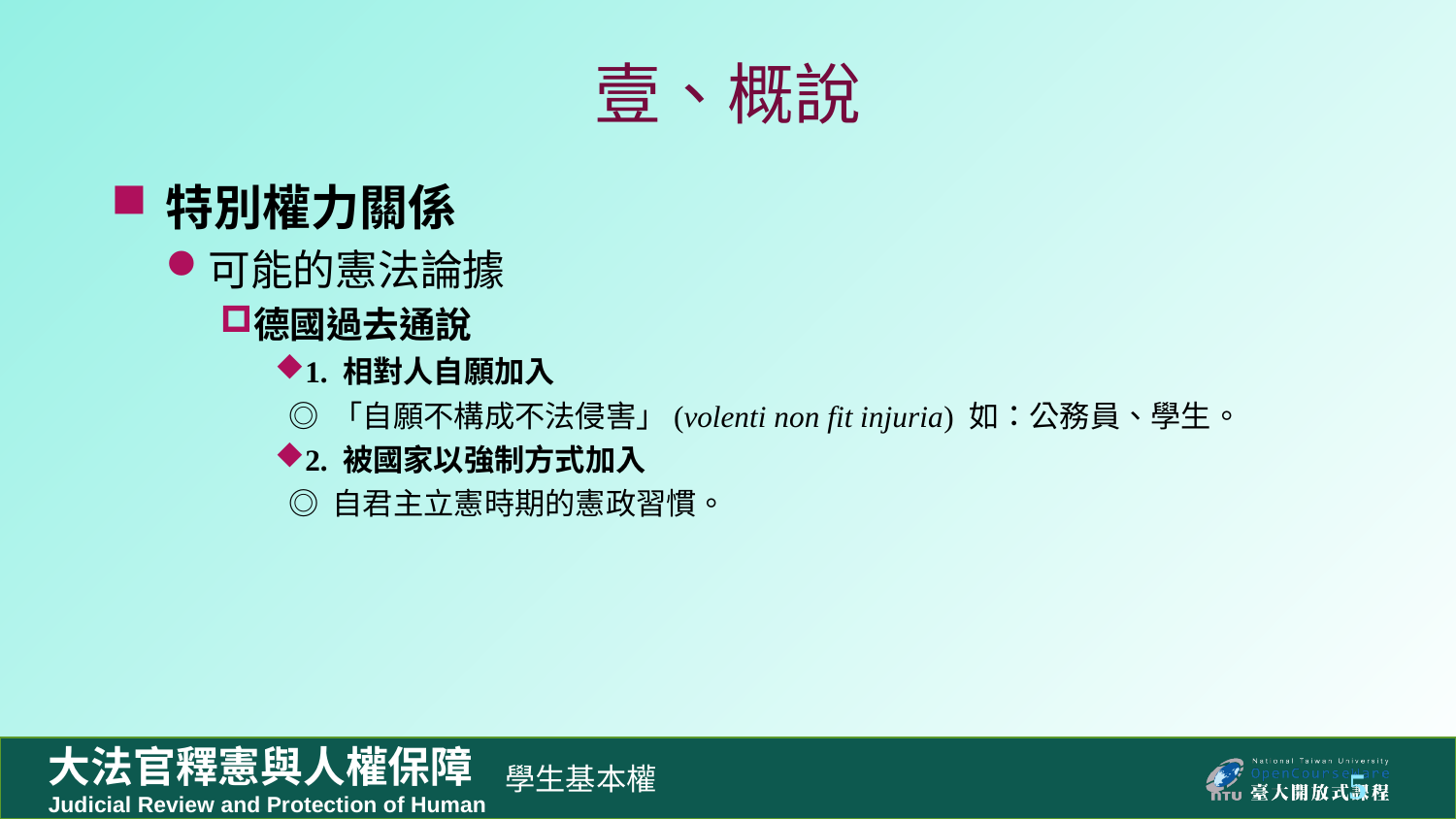

# 壹、概說
特別權力關係
可能的憲法論據
德國過去通說
1. 相對人自願加入
  ◎ 「自願不構成不法侵害」(volenti non fit injuria) 如：公務員、學生。
2. 被國家以強制方式加入
  ◎ 自君主立憲時期的憲政習慣。